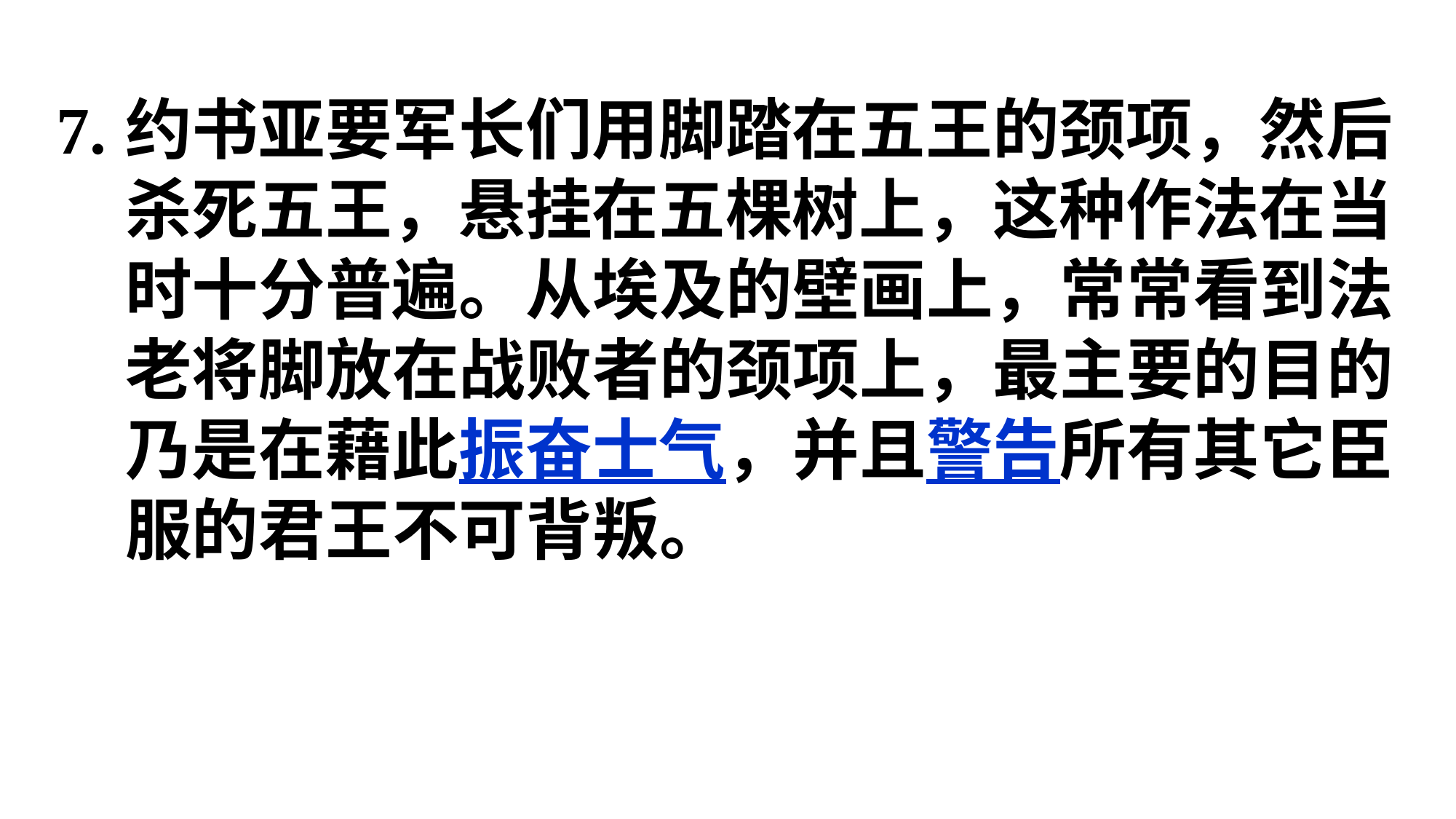

7.	约书亚要军长们用脚踏在五王的颈项，然后杀死五王，悬挂在五棵树上，这种作法在当时十分普遍。从埃及的壁画上，常常看到法老将脚放在战败者的颈项上，最主要的目的乃是在藉此振奋士气，并且警告所有其它臣服的君王不可背叛。